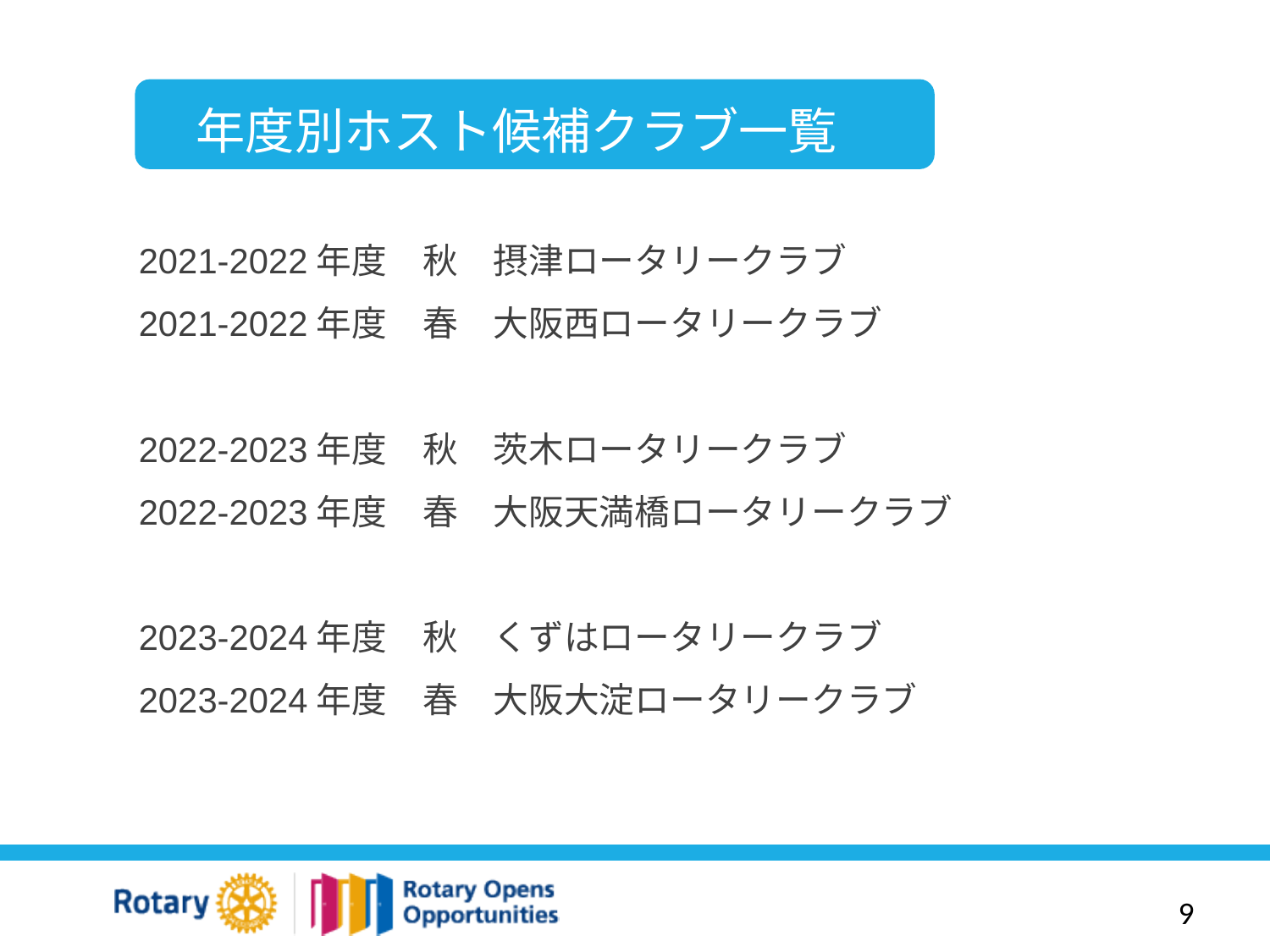

年度別ホスト候補クラブ一覧
2021-2022年度　秋　摂津ロータリークラブ
2021-2022年度　春　大阪西ロータリークラブ

2022-2023年度　秋　茨木ロータリークラブ
2022-2023年度　春　大阪天満橋ロータリークラブ

2023-2024年度　秋　くずはロータリークラブ
2023-2024年度　春　大阪大淀ロータリークラブ